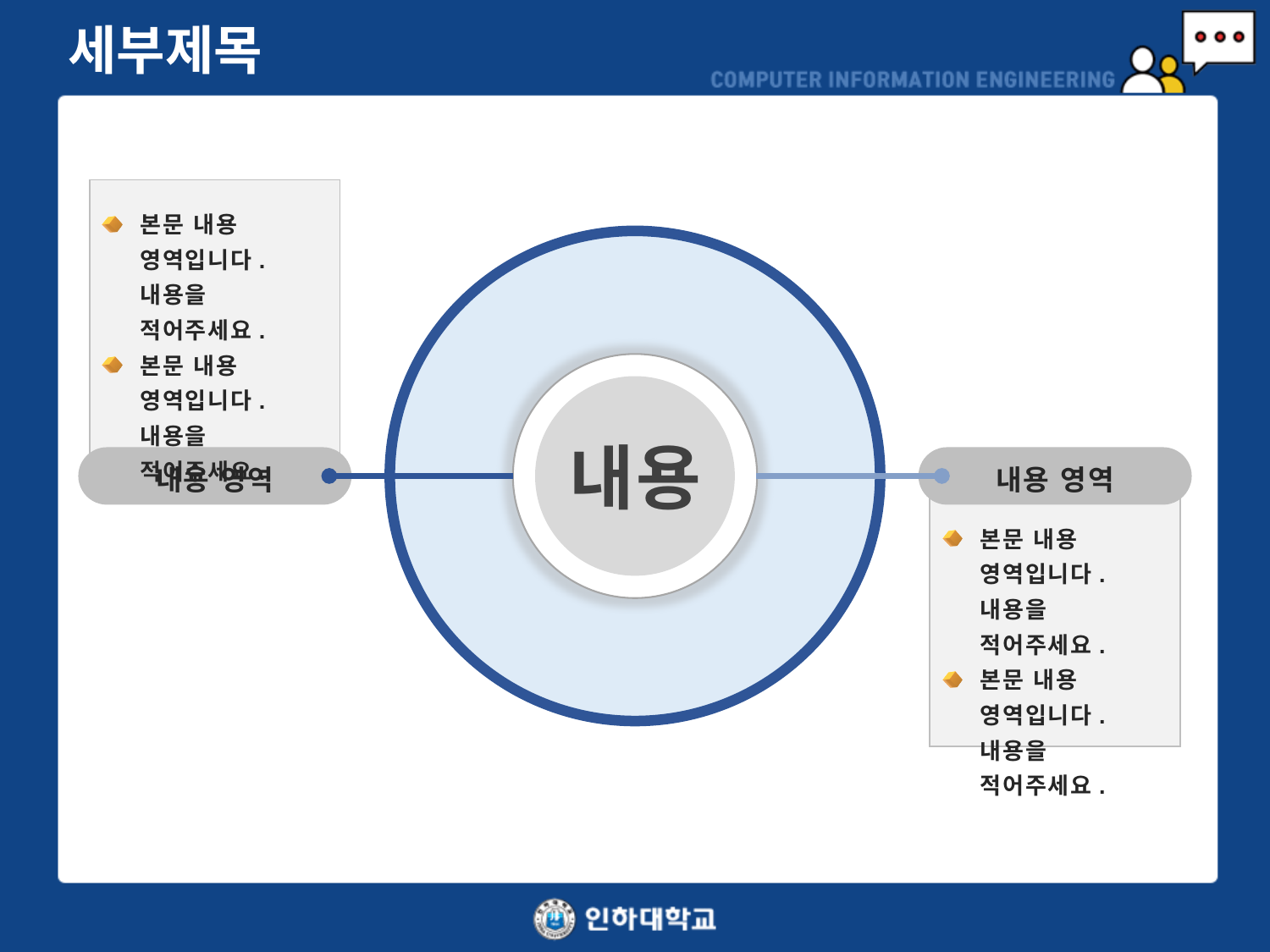

# 세부제목

본문 내용 영역입니다. 내용을 적어주세요.
본문 내용 영역입니다. 내용을 적어주세요.
내용 영역

내용
내용 영역

본문 내용 영역입니다. 내용을 적어주세요.
본문 내용 영역입니다. 내용을 적어주세요.